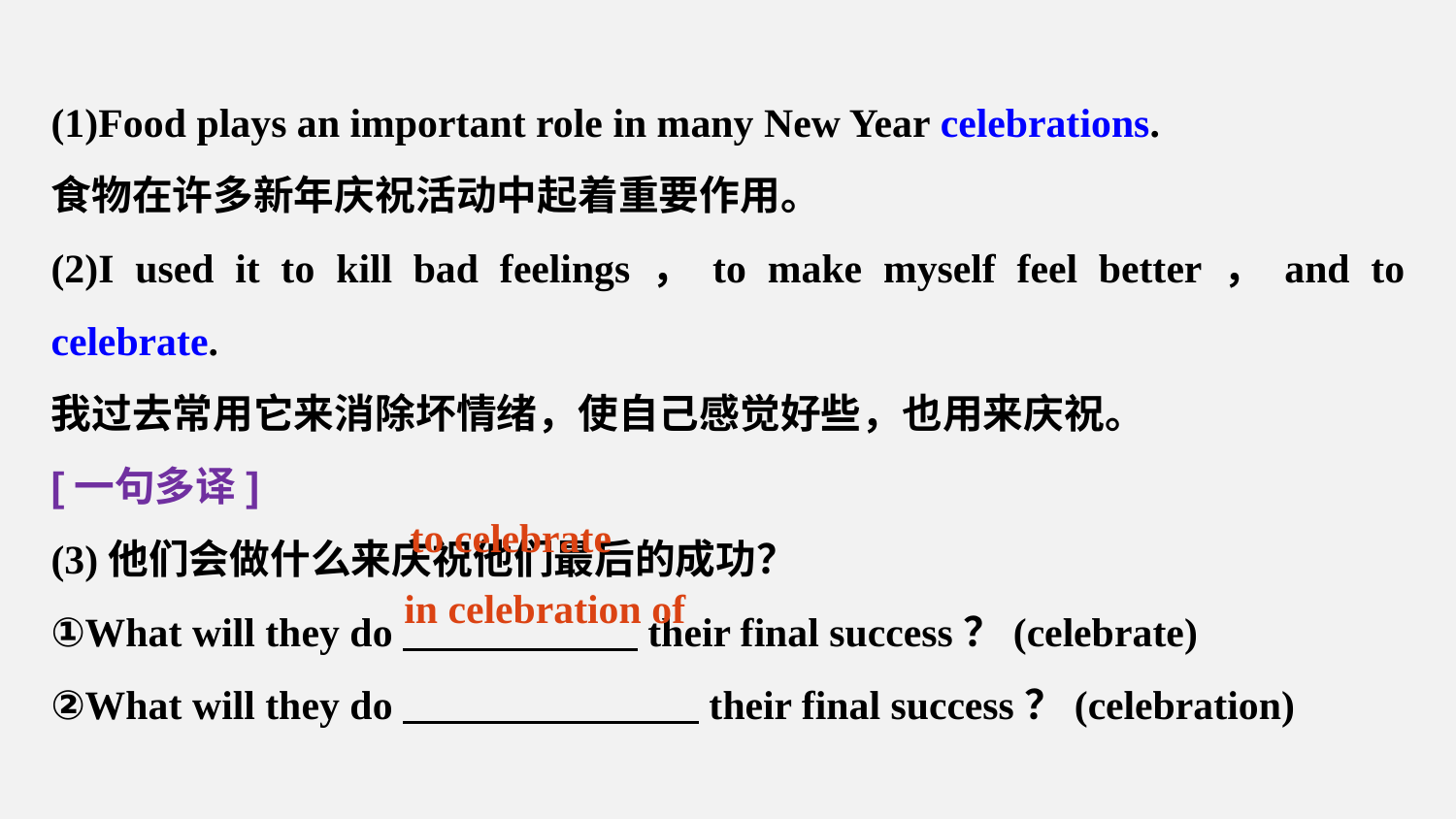

(1)Food plays an important role in many New Year celebrations.
食物在许多新年庆祝活动中起着重要作用。
(2)I used it to kill bad feelings，to make myself feel better，and to celebrate.
我过去常用它来消除坏情绪，使自己感觉好些，也用来庆祝。
[一句多译]
(3)他们会做什么来庆祝他们最后的成功？
①What will they do                         their final success？(celebrate)
②What will they do                               their final success？(celebration)
to celebrate
in celebration of